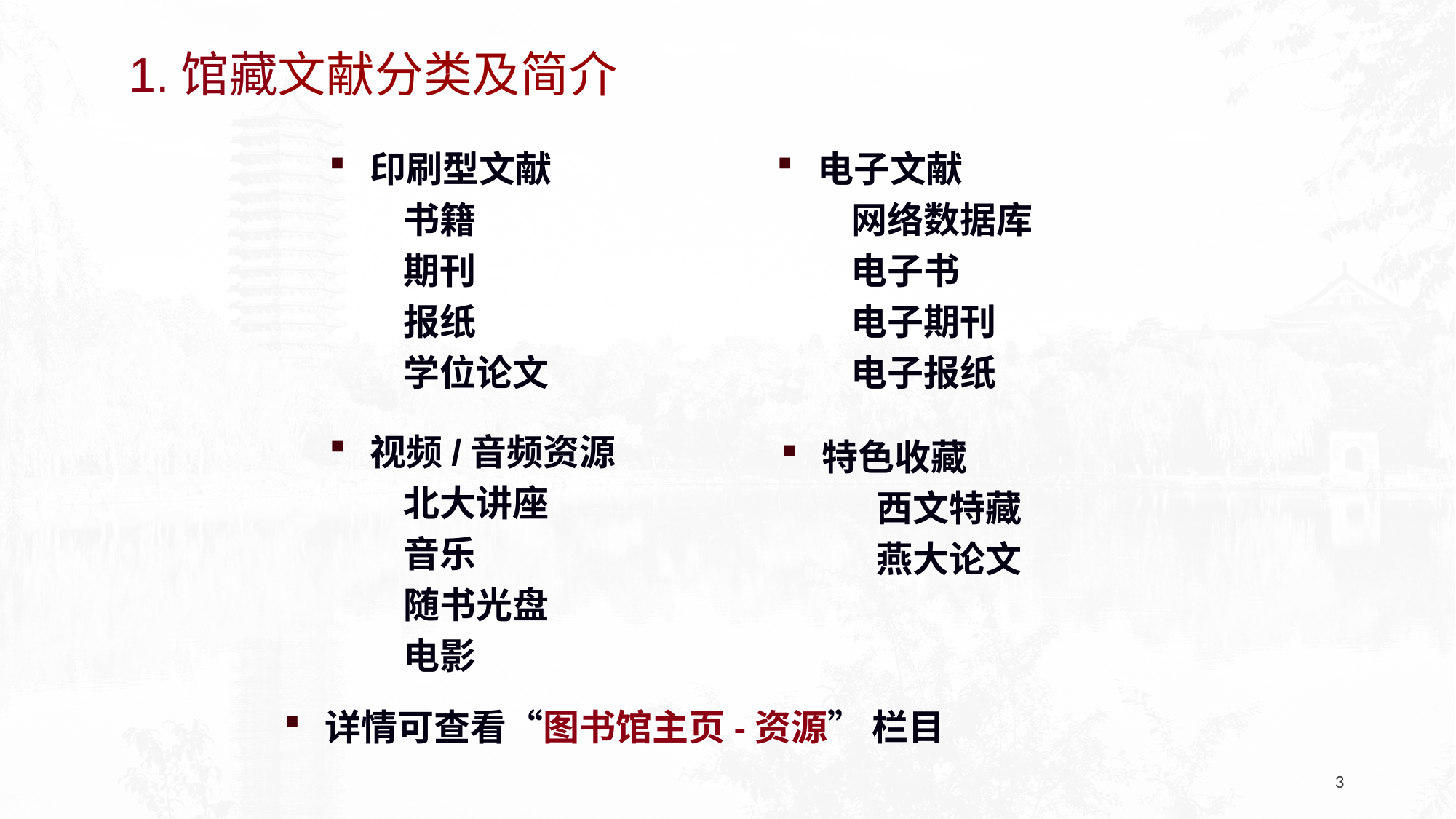

1.馆藏文献分类及简介
电子文献
        网络数据库
        电子书
        电子期刊
        电子报纸

印刷型文献
        书籍
        期刊
        报纸
        学位论文

视频/音频资源
        北大讲座
        音乐
        随书光盘
        电影
特色收藏
西文特藏
燕大论文
详情可查看“图书馆主页-资源” 栏目
3